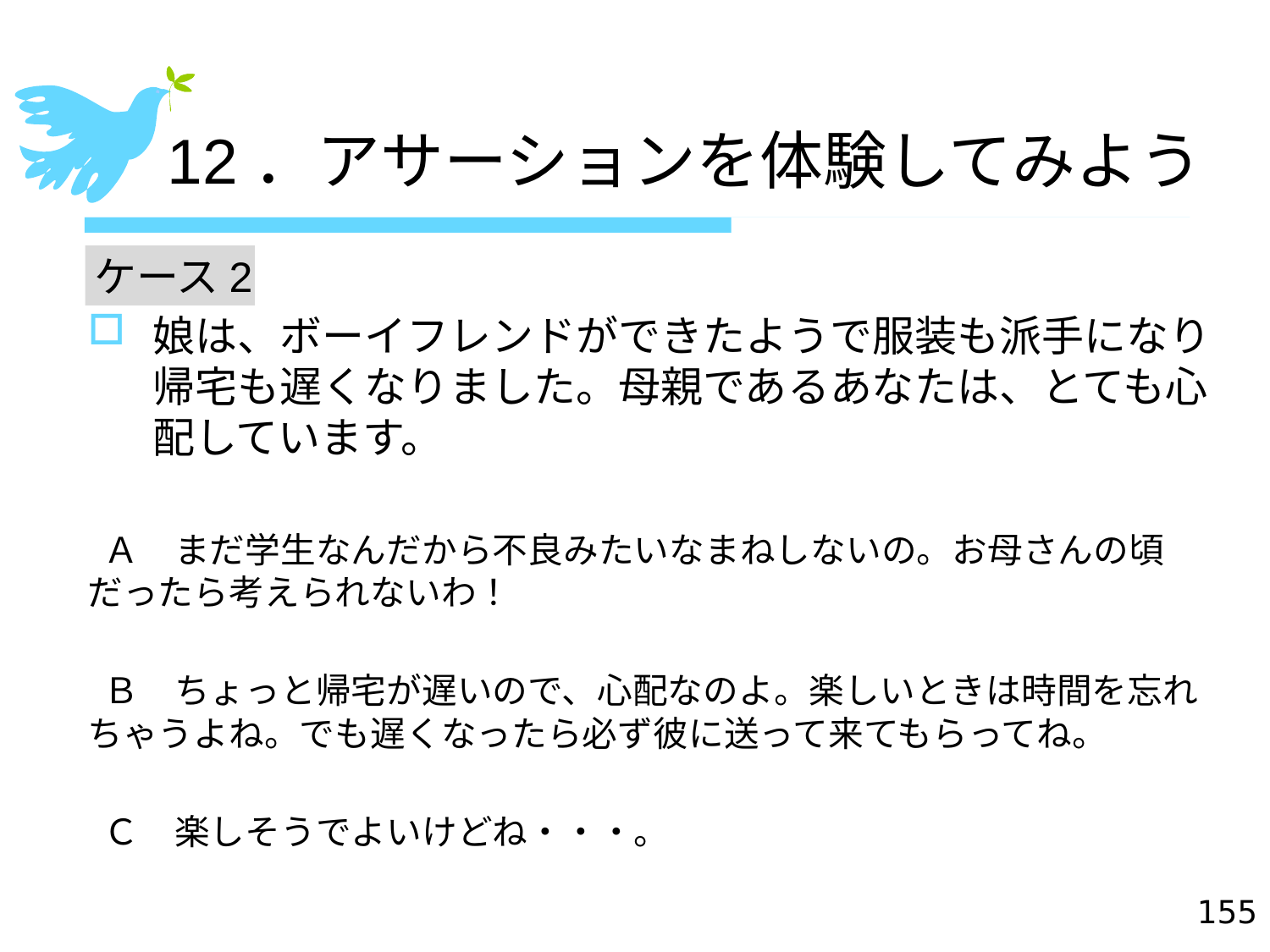

# 12．アサーションを体験してみよう
ケース2
娘は、ボーイフレンドができたようで服装も派手になり帰宅も遅くなりました。母親であるあなたは、とても心配しています。

 Ａ　まだ学生なんだから不良みたいなまねしないの。お母さんの頃だったら考えられないわ！

 Ｂ　ちょっと帰宅が遅いので、心配なのよ。楽しいときは時間を忘れちゃうよね。でも遅くなったら必ず彼に送って来てもらってね。

 Ｃ　楽しそうでよいけどね・・・。

155